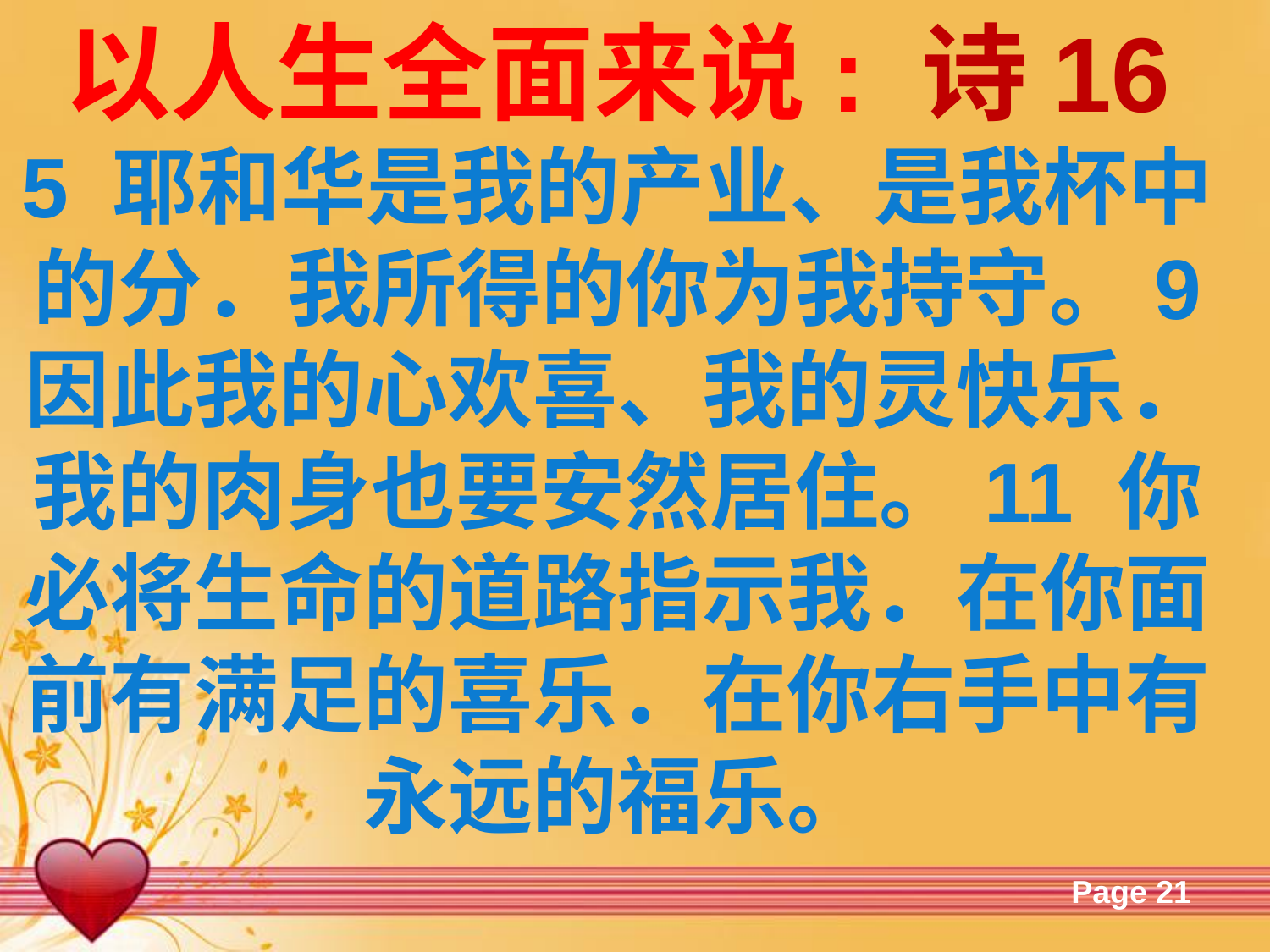

以人生全面来说: 诗16
5 耶和华是我的产业、是我杯中的分．我所得的你为我持守。9 因此我的心欢喜、我的灵快乐．我的肉身也要安然居住。11 你必将生命的道路指示我．在你面前有满足的喜乐．在你右手中有永远的福乐。